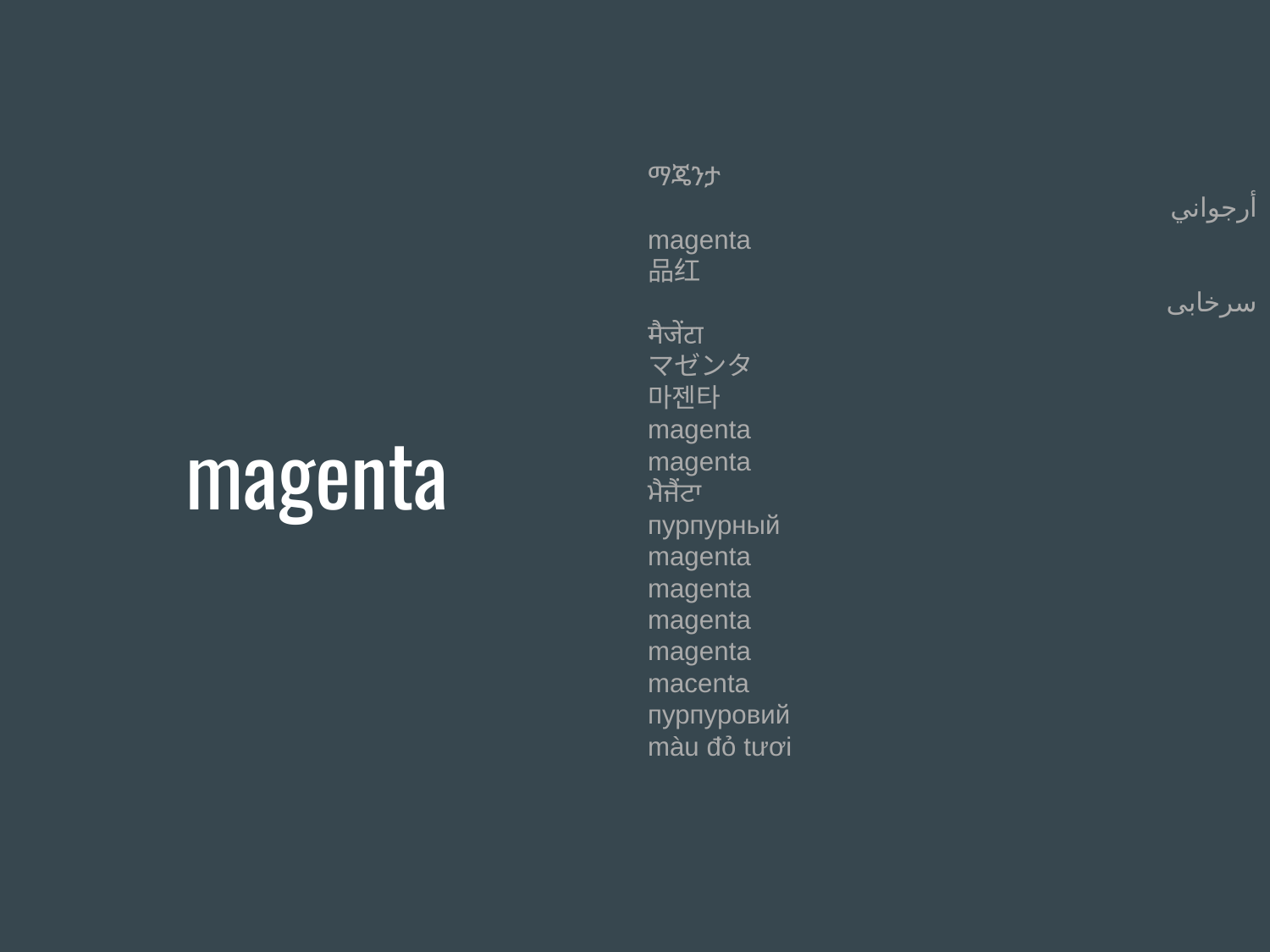

magenta
ማጄንታ
أرجواني
magenta
品红
سرخابی
मैजेंटा
マゼンタ
마젠타
magenta
magenta
ਮੈਜੈਂਟਾ
пурпурный
magenta
magenta
magenta
magenta
macenta
пурпуровий
màu đỏ tươi